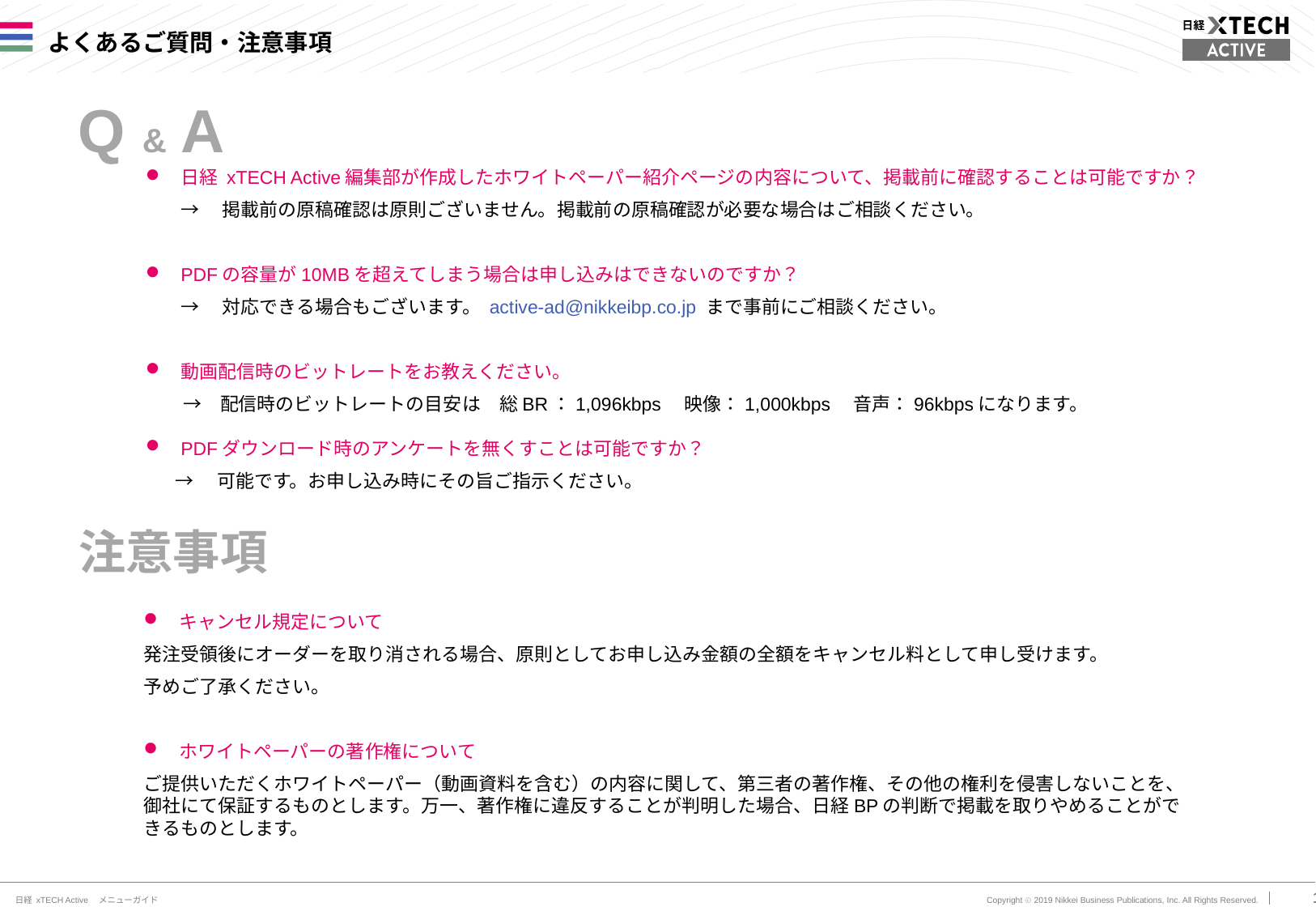

# よくあるご質問・注意事項
Q & A
日経 xTECH Active編集部が作成したホワイトペーパー紹介ページの内容について、掲載前に確認することは可能ですか？
	→　掲載前の原稿確認は原則ございません。掲載前の原稿確認が必要な場合はご相談ください。

PDFの容量が10MBを超えてしまう場合は申し込みはできないのですか？
	→　対応できる場合もございます。 active-ad@nikkeibp.co.jp まで事前にご相談ください。

動画配信時のビットレートをお教えください。
　　→　配信時のビットレートの目安は　総BR：1,096kbps　映像：1,000kbps　音声：96kbpsになります。

PDFダウンロード時のアンケートを無くすことは可能ですか？
       →　可能です。お申し込み時にその旨ご指示ください。
注意事項
キャンセル規定について
発注受領後にオーダーを取り消される場合、原則としてお申し込み金額の全額をキャンセル料として申し受けます。
予めご了承ください。

ホワイトペーパーの著作権について
ご提供いただくホワイトペーパー（動画資料を含む）の内容に関して、第三者の著作権、その他の権利を侵害しないことを、御社にて保証するものとします。万一、著作権に違反することが判明した場合、日経BPの判断で掲載を取りやめることができるものとします。